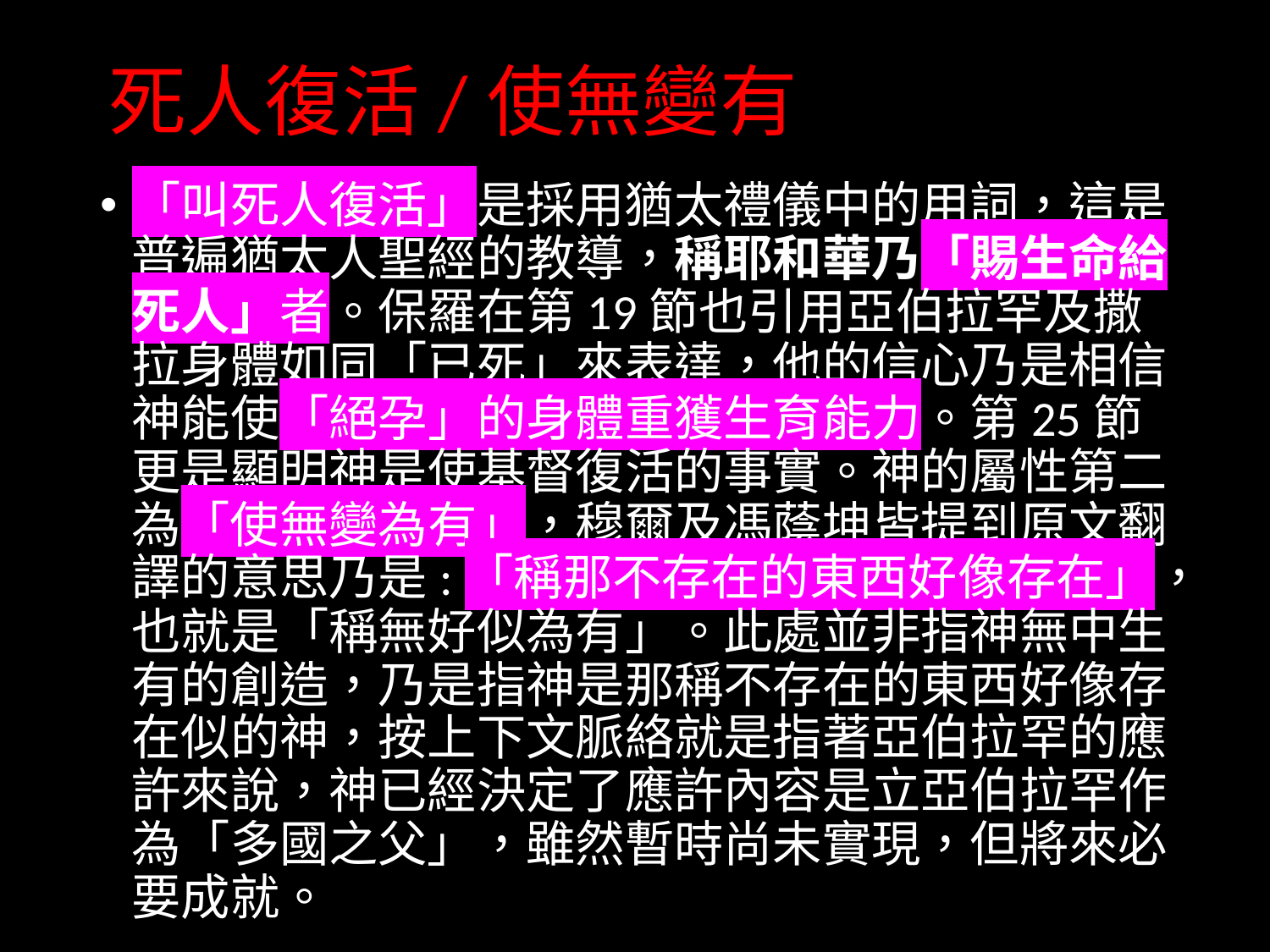

# 死人復活/使無變有
「叫死人復活」是採用猶太禮儀中的用詞，這是普遍猶太人聖經的教導，稱耶和華乃「賜生命給死人」者。保羅在第19節也引用亞伯拉罕及撒拉身體如同「已死」來表達，他的信心乃是相信神能使「絕孕」的身體重獲生育能力。第25節更是顯明神是使基督復活的事實。神的屬性第二為「使無變為有」，穆爾及馮蔭坤皆提到原文翻譯的意思乃是:「稱那不存在的東西好像存在」，也就是「稱無好似為有」。此處並非指神無中生有的創造，乃是指神是那稱不存在的東西好像存在似的神，按上下文脈絡就是指著亞伯拉罕的應許來說，神已經決定了應許內容是立亞伯拉罕作為「多國之父」，雖然暫時尚未實現，但將來必要成就。